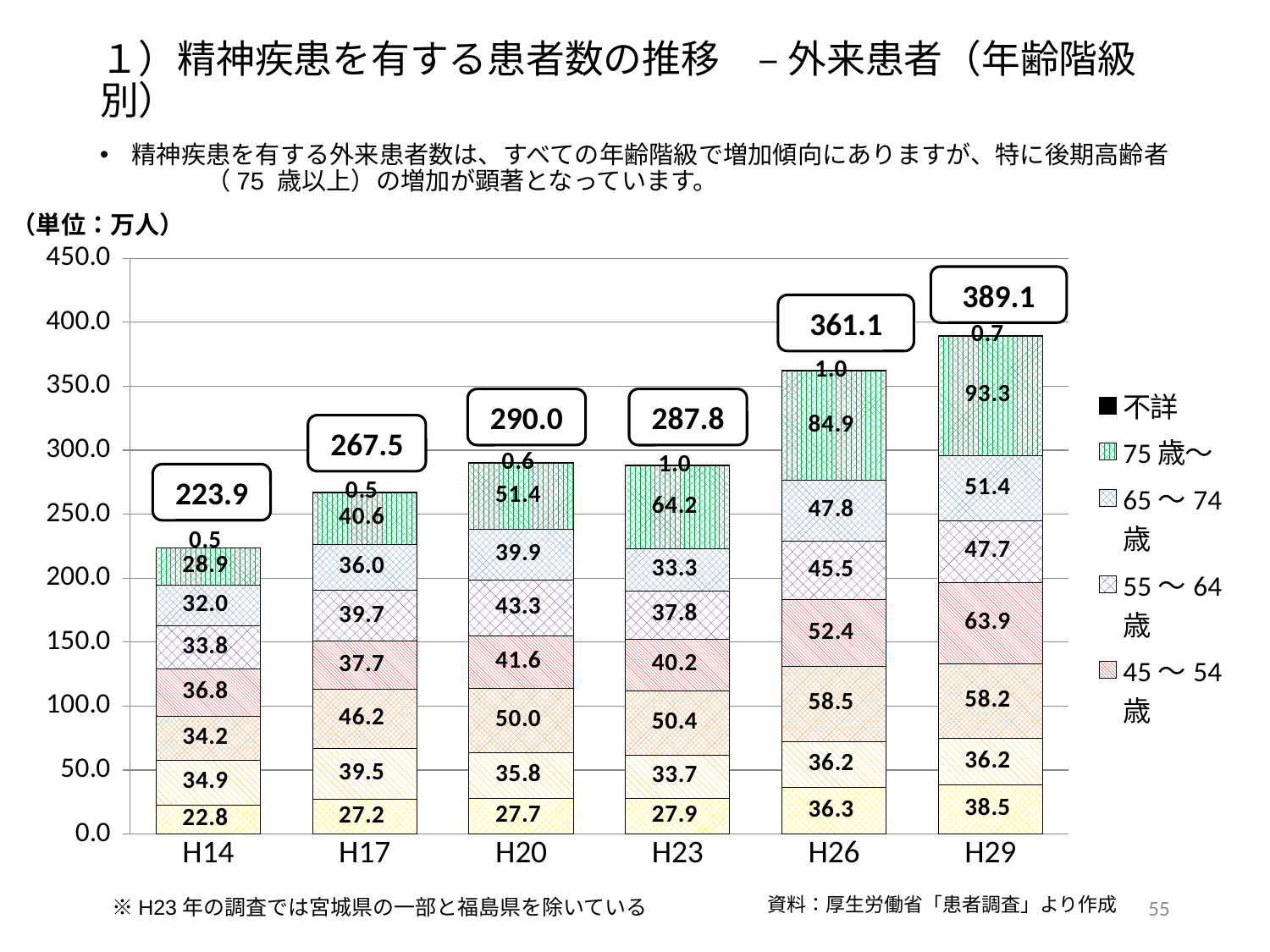

１）精神疾患を有する患者数の推移　– 外来患者（年齢階級別）
精神疾患を有する外来患者数は、すべての年齢階級で増加傾向にありますが、特に後期高齢者　　　（75 歳以上）の増加が顕著となっています。
（単位：万人）

### Chart

| Category | 0～24歳 | 25～34歳 | 35～44歳 | 45～54歳 | 55～64歳 | 65～74歳 | 75歳～ | 不詳 |
|---|---|---|---|---|---|---|---|---|
| H14 | 22.81 | 34.92 | 34.16 | 36.84 | 33.79 | 32.01 | 28.91 | 0.54 |
| H17 | 27.24 | 39.51 | 46.19 | 37.69 | 39.69 | 35.96 | 40.58 | 0.54 |
| H20 | 27.66 | 35.83 | 50.03 | 41.61 | 43.25 | 39.88 | 51.39 | 0.55 |
| H23 | 27.9 | 33.68 | 50.4 | 40.21 | 37.79 | 33.25 | 64.23 | 1.02 |
| H26 | 36.25 | 36.23 | 58.51 | 52.38 | 45.48 | 47.83 | 84.92 | 0.95 |
| H29 | 38.5 | 36.2 | 58.2 | 63.9 | 47.7 | 51.4 | 93.3 | 0.7 |
389.1
361.1
290.0
287.8
267.5
223.9
　※H23年の調査では宮城県の一部と福島県を除いている
55
資料：厚生労働省「患者調査」より作成
55